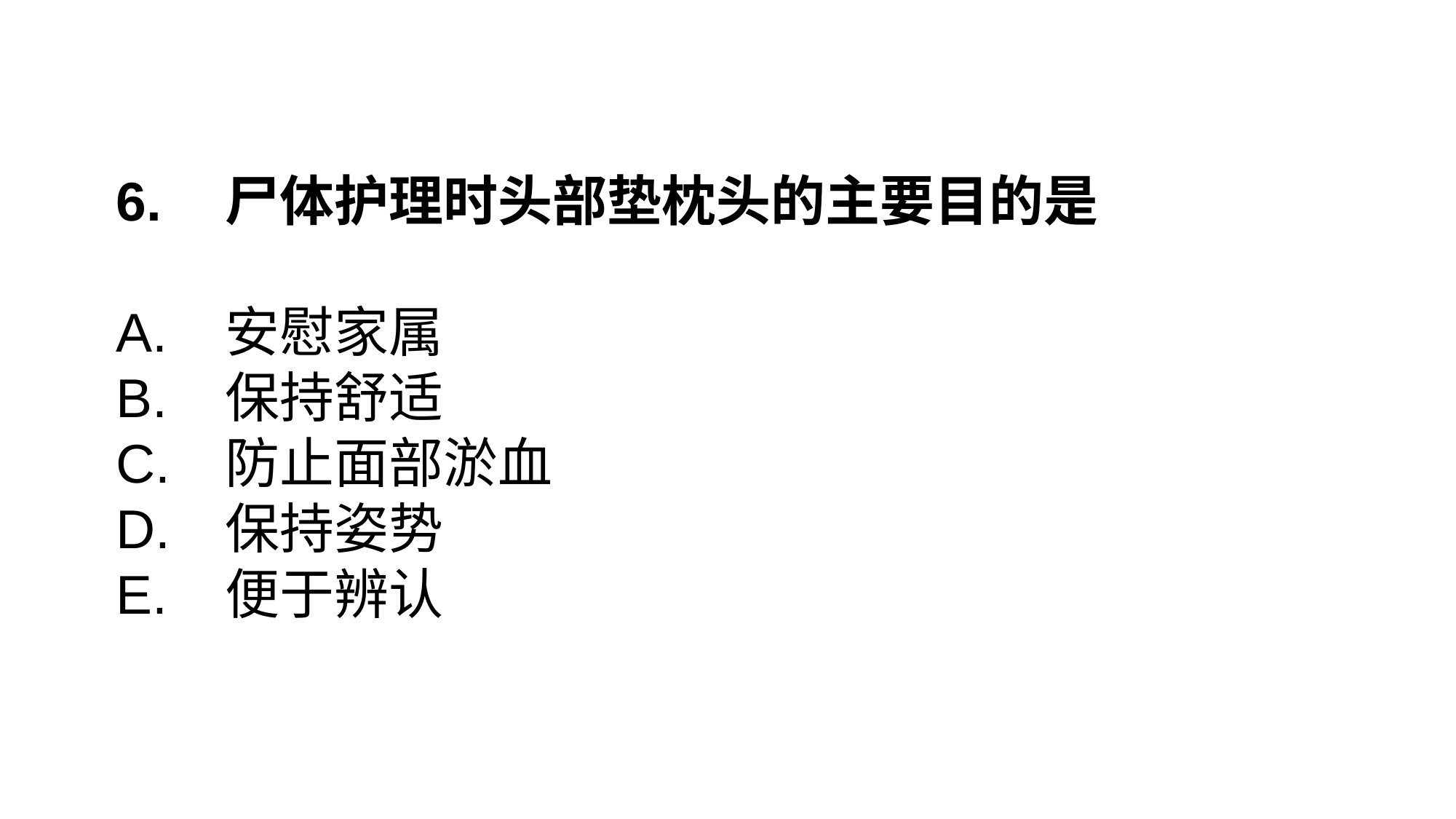

6.	尸体护理时头部垫枕头的主要目的是

A.	安慰家属
B.	保持舒适
C.	防止面部淤血
D.	保持姿势
E.	便于辨认